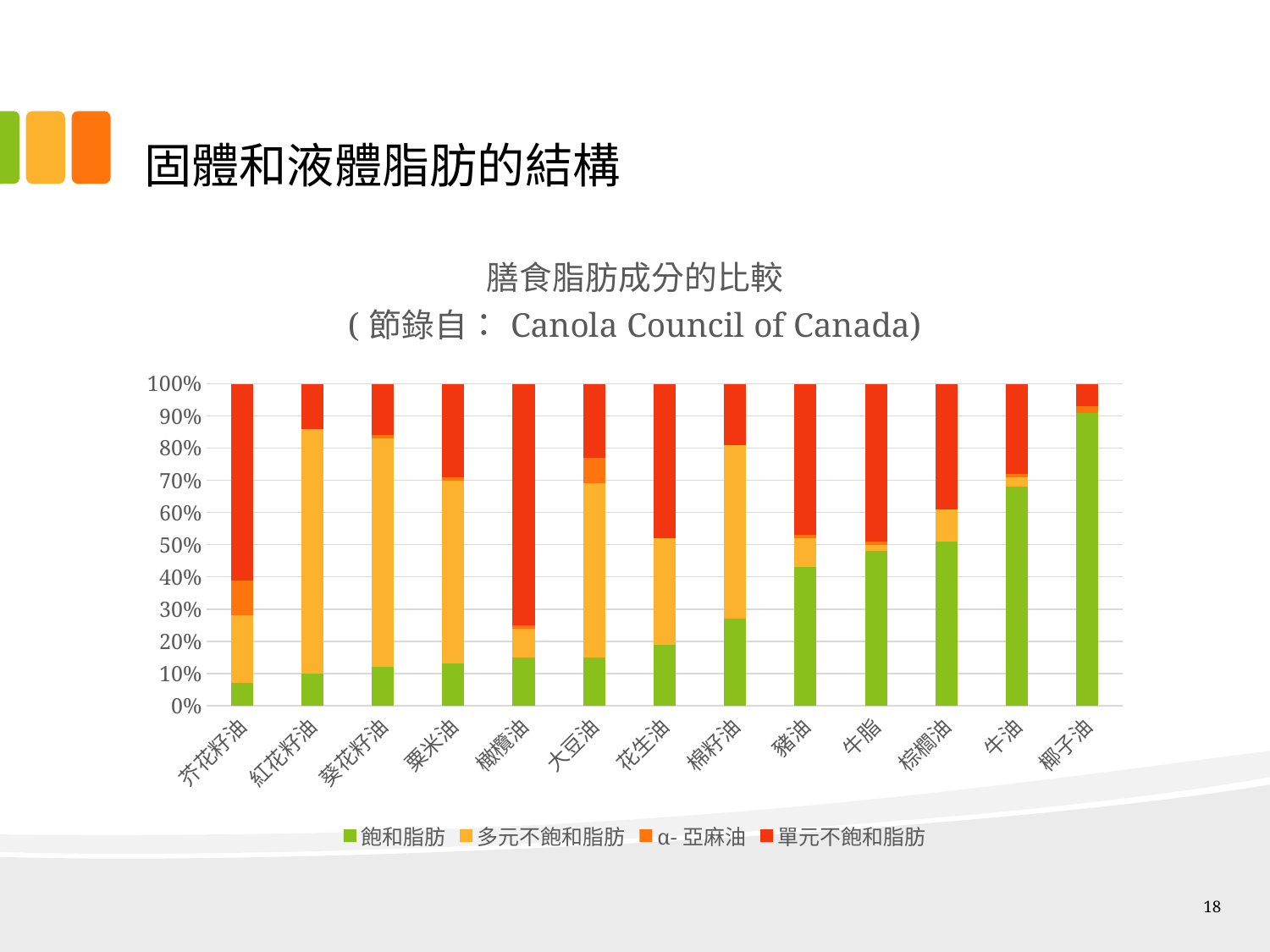

# 固體和液體脂肪的結構

### Chart: 膳食脂肪成分的比較
(節錄自：Canola Council of Canada)

| Category | 飽和脂肪 | 多元不飽和脂肪 | α-亞麻油 | 單元不飽和脂肪 |
|---|---|---|---|---|
| 芥花籽油 | 7.0 | 21.0 | 11.0 | 61.0 |
| 紅花籽油 | 10.0 | 76.0 | 0.0 | 14.0 |
| 葵花籽油 | 12.0 | 71.0 | 1.0 | 16.0 |
| 粟米油 | 13.0 | 57.0 | 1.0 | 29.0 |
| 橄欖油 | 15.0 | 9.0 | 1.0 | 75.0 |
| 大豆油 | 15.0 | 54.0 | 8.0 | 23.0 |
| 花生油 | 19.0 | 33.0 | 0.0 | 48.0 |
| 棉籽油 | 27.0 | 54.0 | 0.0 | 19.0 |
| 豬油 | 43.0 | 9.0 | 1.0 | 47.0 |
| 牛脂 | 48.0 | 2.0 | 1.0 | 49.0 |
| 棕櫚油 | 51.0 | 10.0 | 0.0 | 39.0 |
| 牛油 | 68.0 | 3.0 | 1.0 | 28.0 |
| 椰子油 | 91.0 | 0.0 | 2.0 | 7.0 |
18